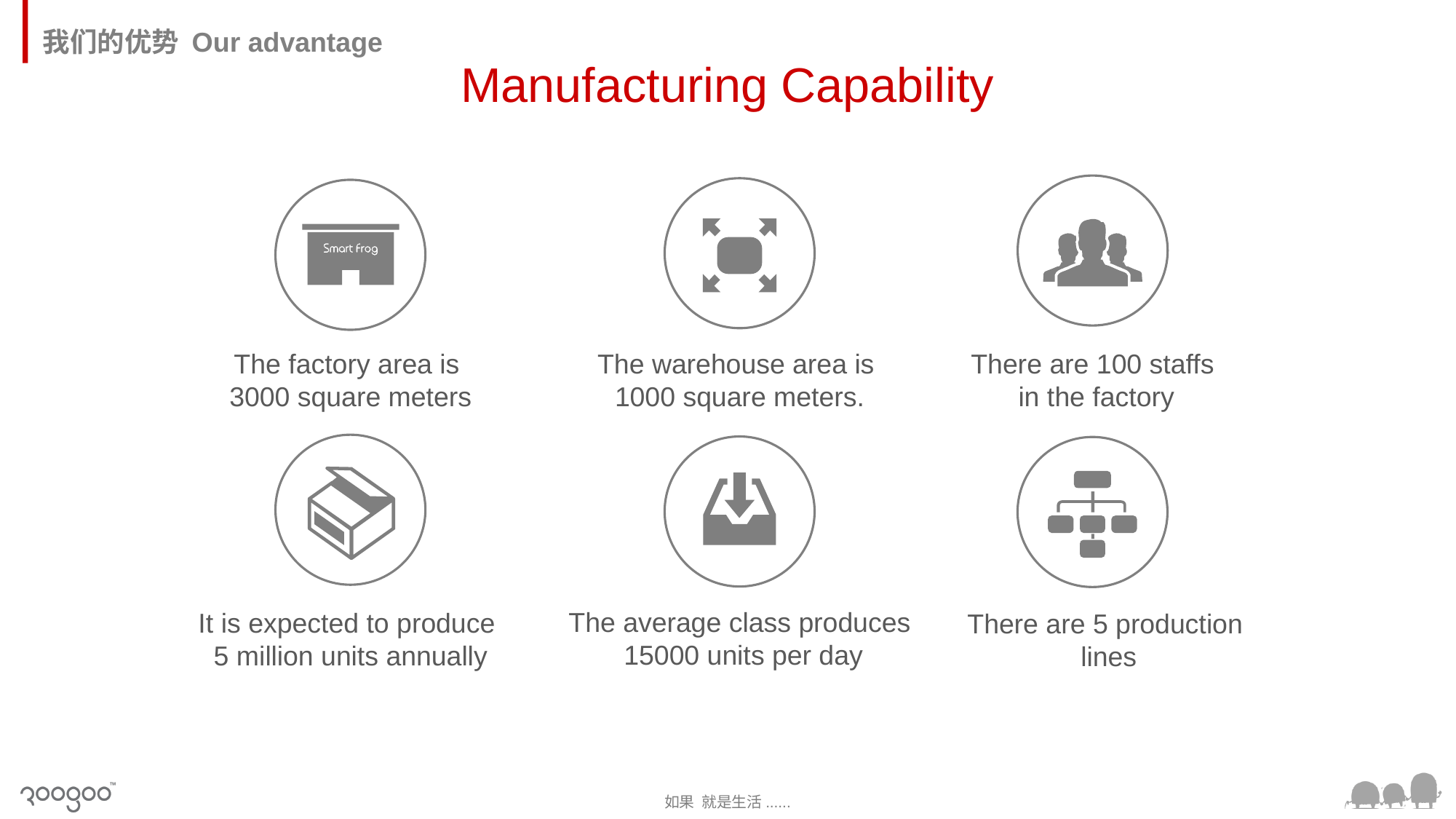

我们的优势 Our advantage
Manufacturing Capability

There are 100 staffs
 in the factory

The factory area is
3000 square meters
The warehouse area is
1000 square meters.

It is expected to produce
5 million units annually

The average class produces
 15000 units per day

There are 5 production
lines